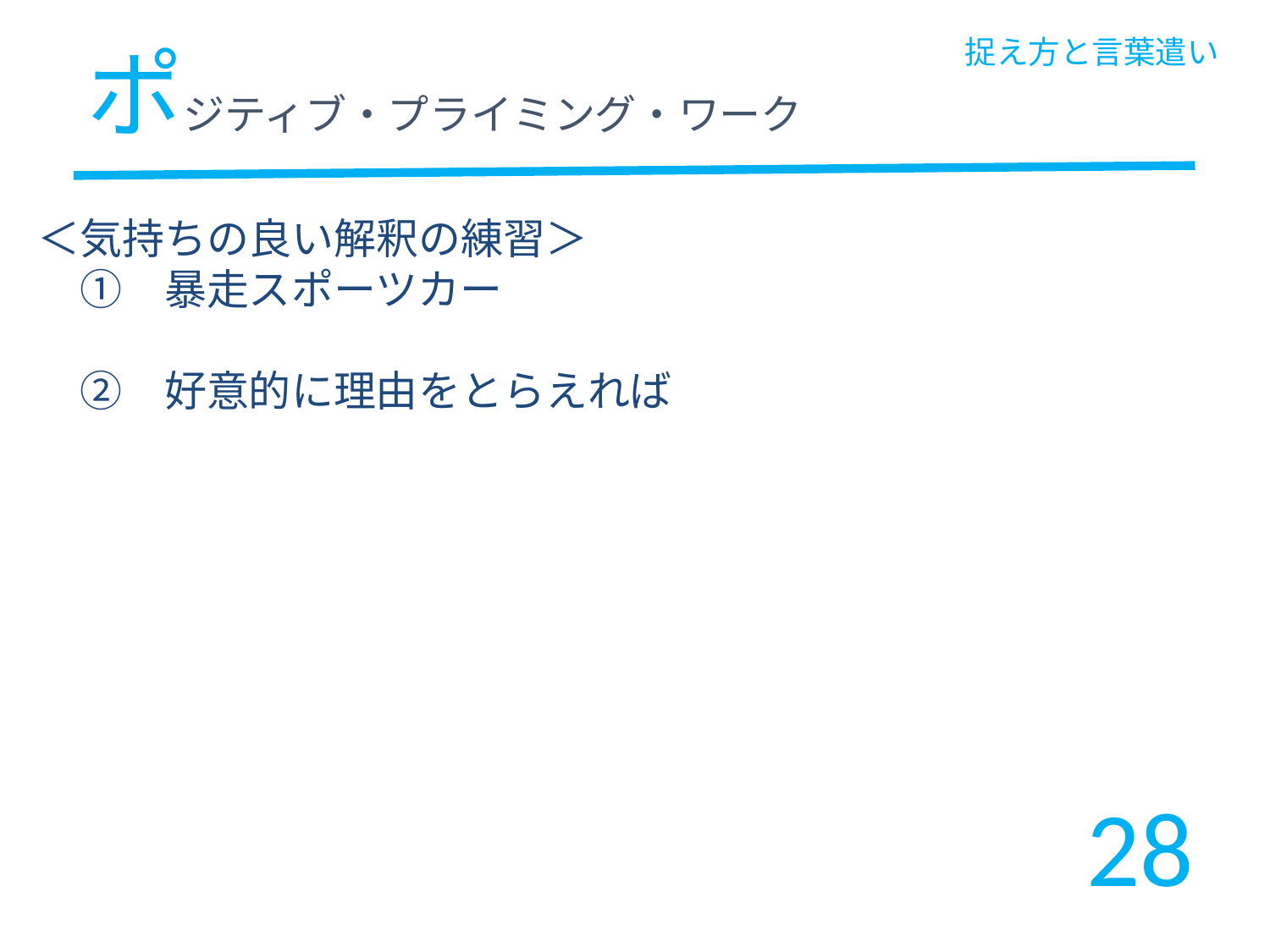

捉え方と言葉遣い
# ポジティブ・プライミング・ワーク
＜気持ちの良い解釈の練習＞
　①　暴走スポーツカー

　②　好意的に理由をとらえれば
28